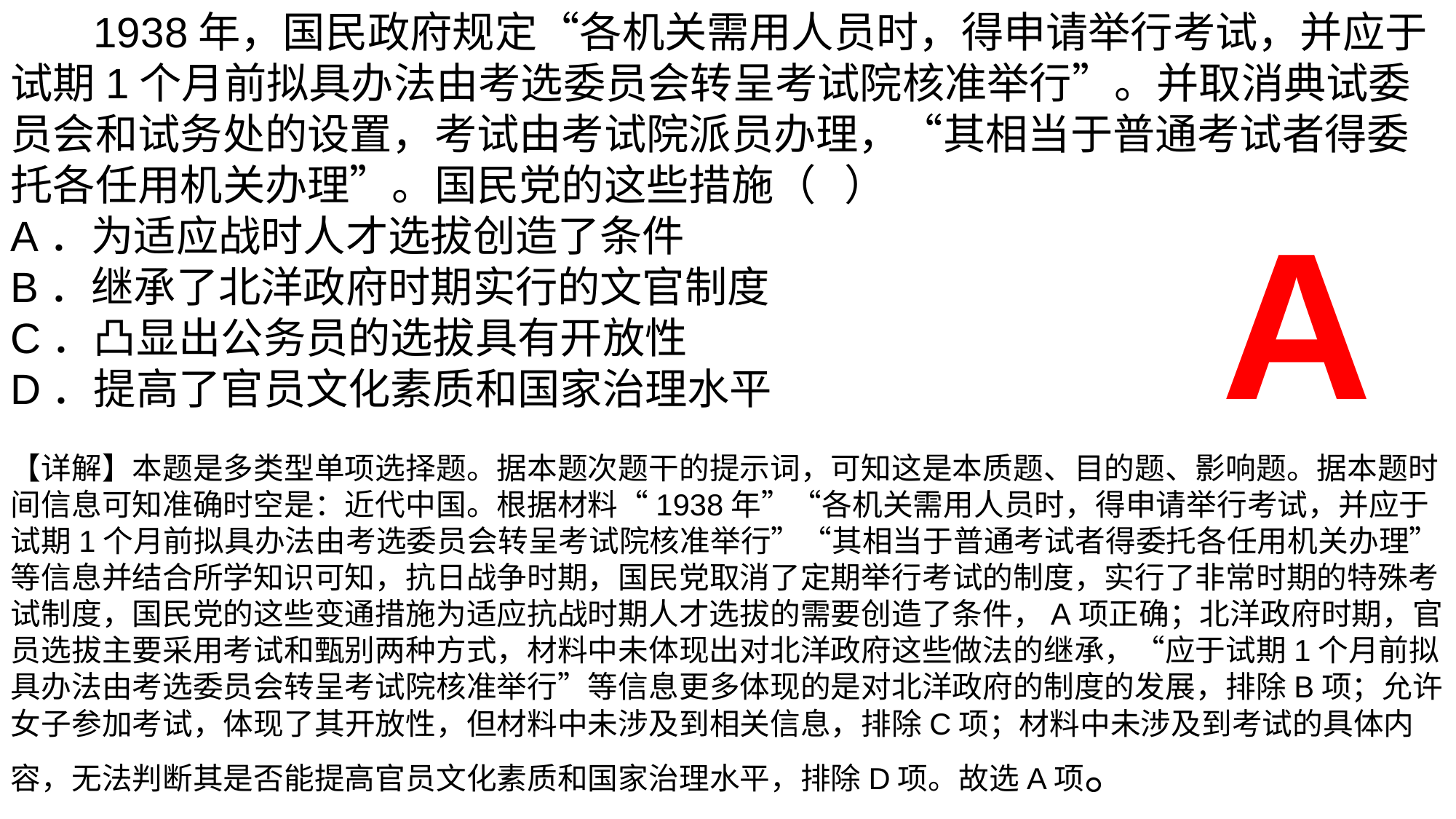

1938年，国民政府规定“各机关需用人员时，得申请举行考试，并应于试期1个月前拟具办法由考选委员会转呈考试院核准举行”。并取消典试委员会和试务处的设置，考试由考试院派员办理，“其相当于普通考试者得委托各任用机关办理”。国民党的这些措施（   ）
A．为适应战时人才选拔创造了条件
B．继承了北洋政府时期实行的文官制度
C．凸显出公务员的选拔具有开放性
D．提高了官员文化素质和国家治理水平

【详解】本题是多类型单项选择题。据本题次题干的提示词，可知这是本质题、目的题、影响题。据本题时间信息可知准确时空是：近代中国。根据材料“1938年”“各机关需用人员时，得申请举行考试，并应于试期1个月前拟具办法由考选委员会转呈考试院核准举行”“其相当于普通考试者得委托各任用机关办理”等信息并结合所学知识可知，抗日战争时期，国民党取消了定期举行考试的制度，实行了非常时期的特殊考试制度，国民党的这些变通措施为适应抗战时期人才选拔的需要创造了条件，A项正确；北洋政府时期，官员选拔主要采用考试和甄别两种方式，材料中未体现出对北洋政府这些做法的继承，“应于试期1个月前拟具办法由考选委员会转呈考试院核准举行”等信息更多体现的是对北洋政府的制度的发展，排除B项；允许女子参加考试，体现了其开放性，但材料中未涉及到相关信息，排除C项；材料中未涉及到考试的具体内容，无法判断其是否能提高官员文化素质和国家治理水平，排除D项。故选A项。
A